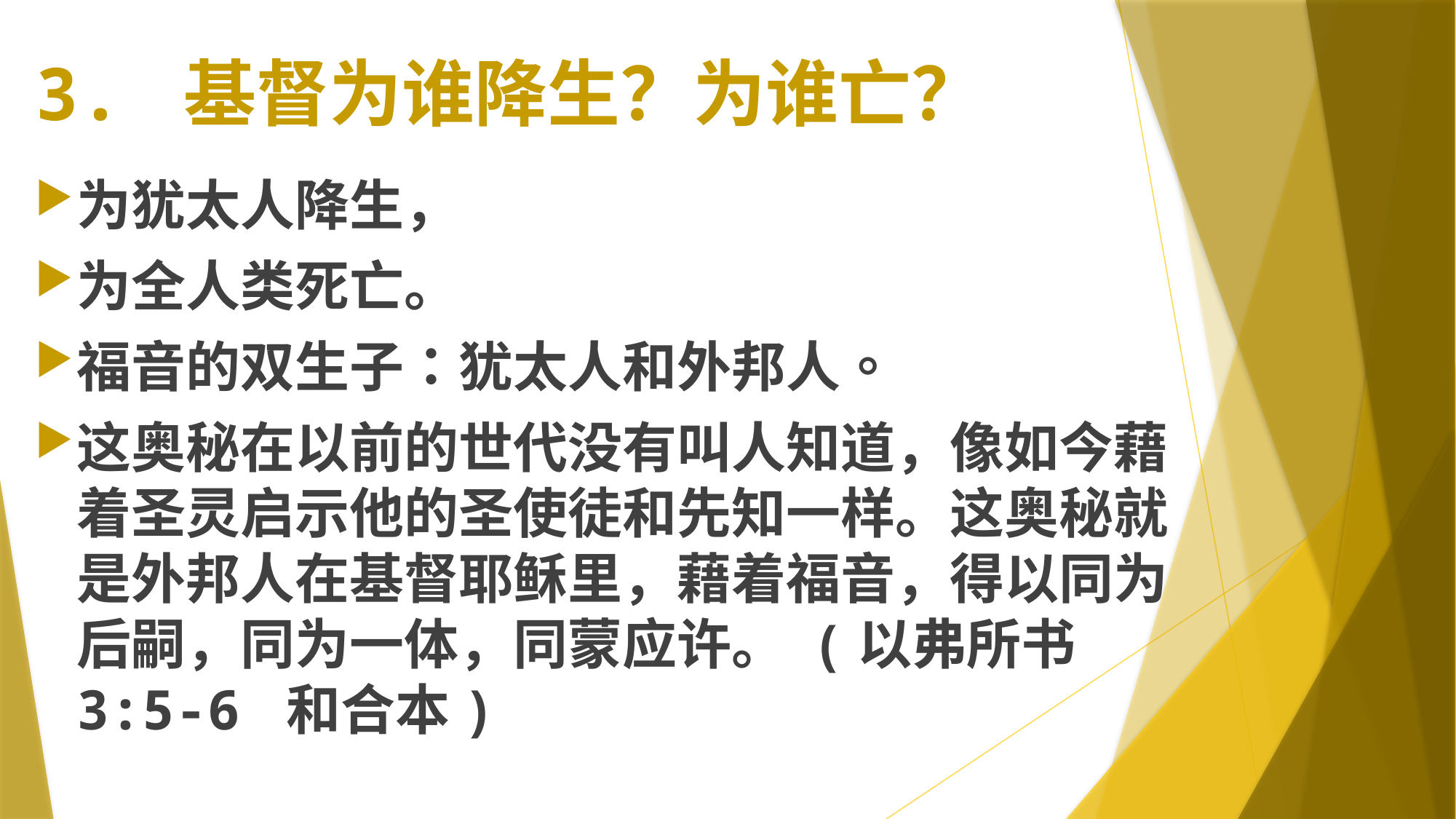

# 3. 基督为谁降生？为谁亡？
为犹太人降生，
为全人类死亡。
福音的双生子：犹太人和外邦人。
这奥秘在以前的世代没有叫人知道，像如今藉着圣灵启示他的圣使徒和先知一样。这奥秘就是外邦人在基督耶稣里，藉着福音，得以同为后嗣，同为一体，同蒙应许。 (以弗所书 3:5-6 和合本)